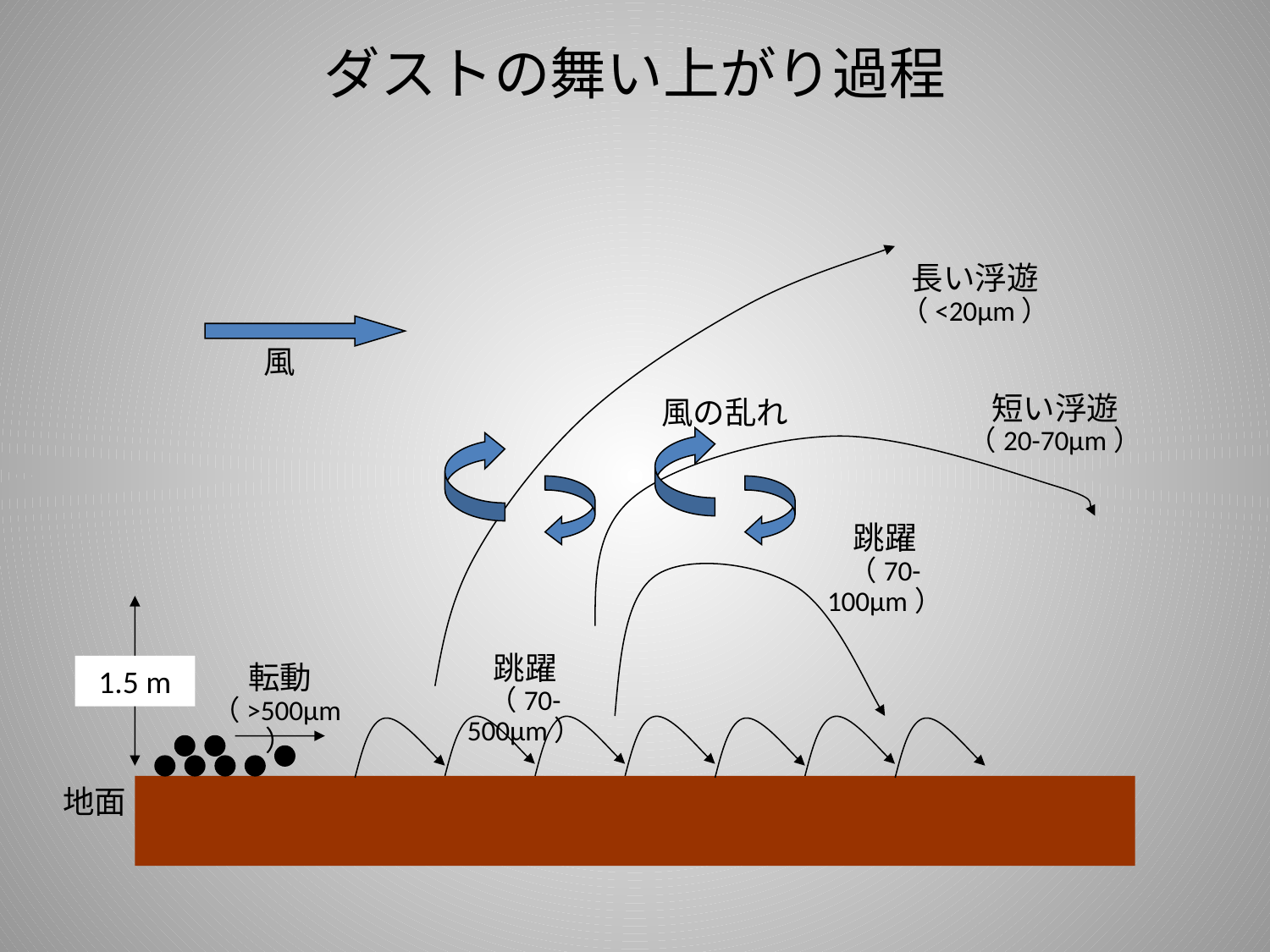

# ダストの舞い上がり過程

長い浮遊
（<20μm）

風
風の乱れ
短い浮遊
（20-70μm）

跳躍
（70-100μm）

跳躍
（70-500μm）
1.5 m
転動
（>500μm）

地面